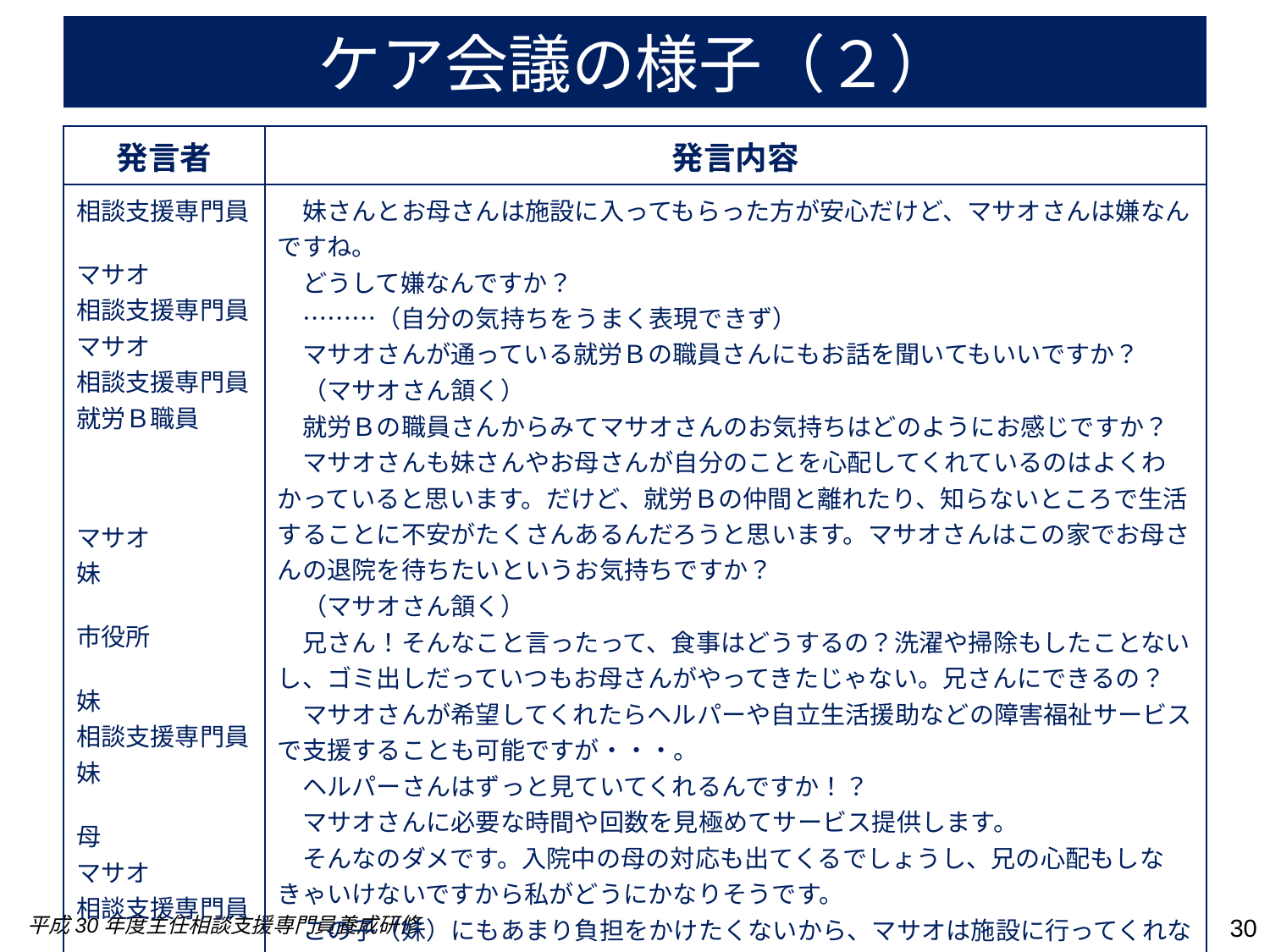

# ケア会議の様子（２）
| 発言者 | 発言内容 |
| --- | --- |
| 相談支援専門員 マサオ 相談支援専門員 マサオ 相談支援専門員 就労Ｂ職員 マサオ 妹 市役所 妹 相談支援専門員 妹 母 マサオ 相談支援専門員 | 妹さんとお母さんは施設に入ってもらった方が安心だけど、マサオさんは嫌なんですね。 　どうして嫌なんですか？ 　………（自分の気持ちをうまく表現できず） 　マサオさんが通っている就労Ｂの職員さんにもお話を聞いてもいいですか？ 　（マサオさん頷く） 　就労Ｂの職員さんからみてマサオさんのお気持ちはどのようにお感じですか？ 　マサオさんも妹さんやお母さんが自分のことを心配してくれているのはよくわかっていると思います。だけど、就労Ｂの仲間と離れたり、知らないところで生活することに不安がたくさんあるんだろうと思います。マサオさんはこの家でお母さんの退院を待ちたいというお気持ちですか？ 　（マサオさん頷く） 　兄さん！そんなこと言ったって、食事はどうするの？洗濯や掃除もしたことないし、ゴミ出しだっていつもお母さんがやってきたじゃない。兄さんにできるの？　 　マサオさんが希望してくれたらヘルパーや自立生活援助などの障害福祉サービスで支援することも可能ですが・・・。 　ヘルパーさんはずっと見ていてくれるんですか！？ 　マサオさんに必要な時間や回数を見極めてサービス提供します。 　そんなのダメです。入院中の母の対応も出てくるでしょうし、兄の心配もしなきゃいけないですから私がどうにかなりそうです。 　この子（妹）にもあまり負担をかけたくないから、マサオは施設に行ってくれないかね。 　僕はどうしても嫌だよ！ 　マサオさん。施設はずっと入っている訳じゃないんですよ。３ケ月入るところもあるけれど、１週間だけ泊まって帰ってくるところもあるから１度見学に行ってみませんか？ |
平成30年度主任相談支援専門員養成研修
30